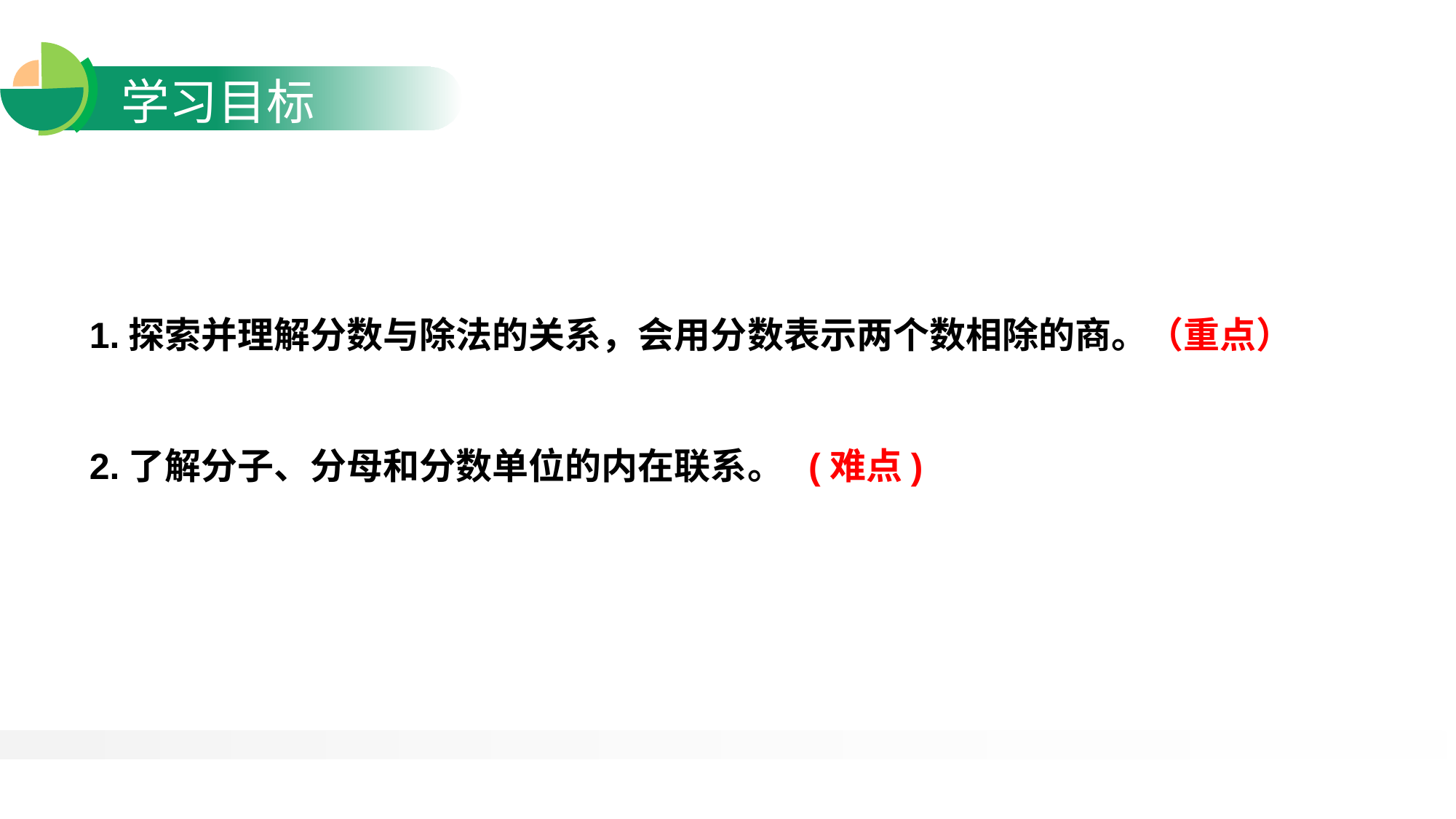

1.探索并理解分数与除法的关系，会用分数表示两个数相除的商。（重点）

2.了解分子、分母和分数单位的内在联系。  (难点)